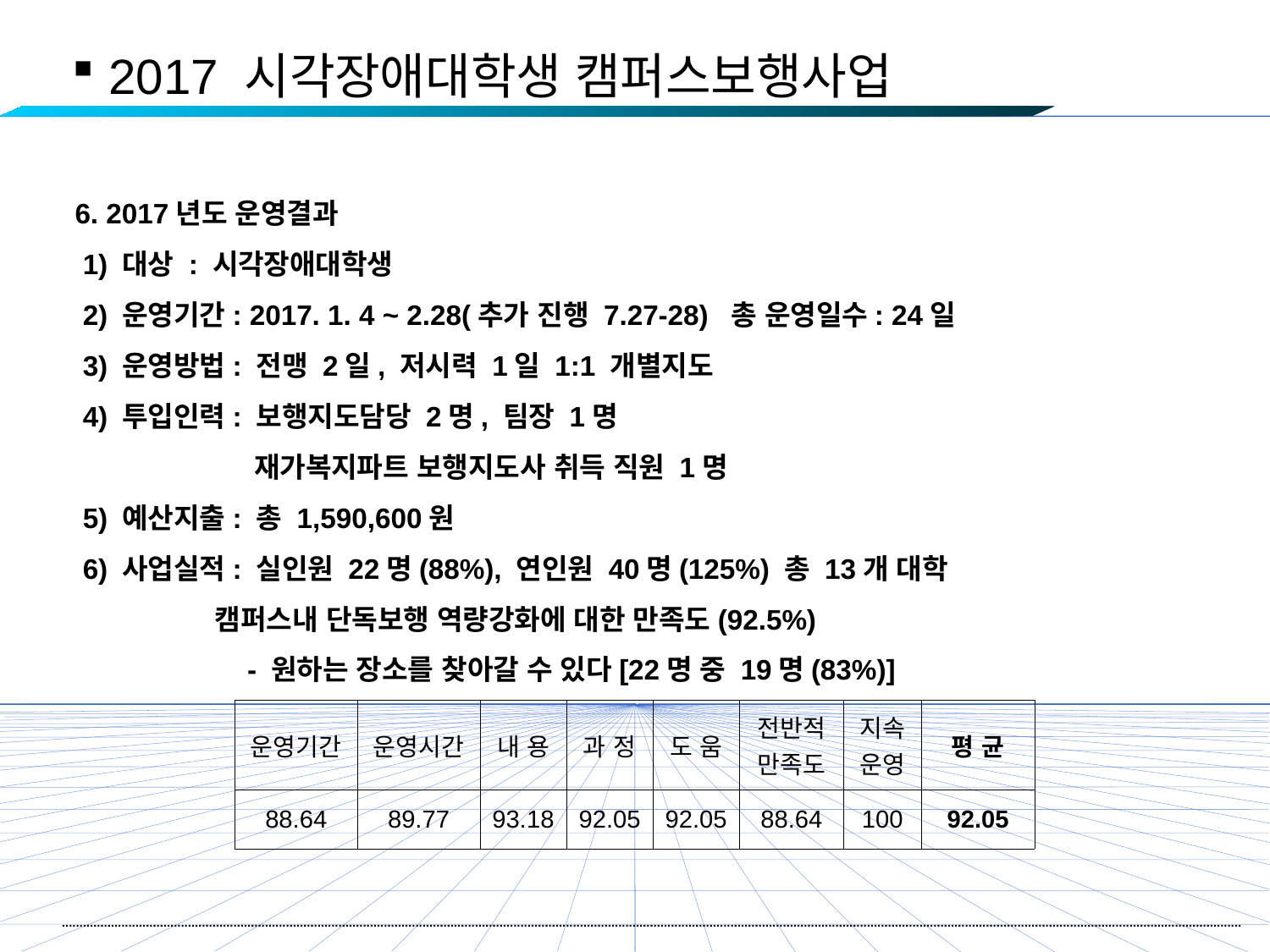

2017 시각장애대학생 캠퍼스보행사업

6. 2017년도 운영결과
 1) 대상 : 시각장애대학생
 2) 운영기간: 2017. 1. 4 ~ 2.28(추가 진행 7.27-28)  총 운영일수: 24일
 3) 운영방법: 전맹 2일, 저시력 1일 1:1 개별지도
 4) 투입인력: 보행지도담당 2명, 팀장 1명
                      재가복지파트 보행지도사 취득 직원 1명
 5) 예산지출: 총 1,590,600원
 6) 사업실적: 실인원 22명(88%), 연인원 40명(125%) 총 13개 대학
                 캠퍼스내 단독보행 역량강화에 대한 만족도(92.5%)
                      - 원하는 장소를 찾아갈 수 있다[22명 중 19명(83%)]

| 운영기간 | 운영시간 | 내 용 | 과 정 | 도 움 | 전반적 만족도 | 지속운영 | 평 균 |
| --- | --- | --- | --- | --- | --- | --- | --- |
| 88.64 | 89.77 | 93.18 | 92.05 | 92.05 | 88.64 | 100 | 92.05 |